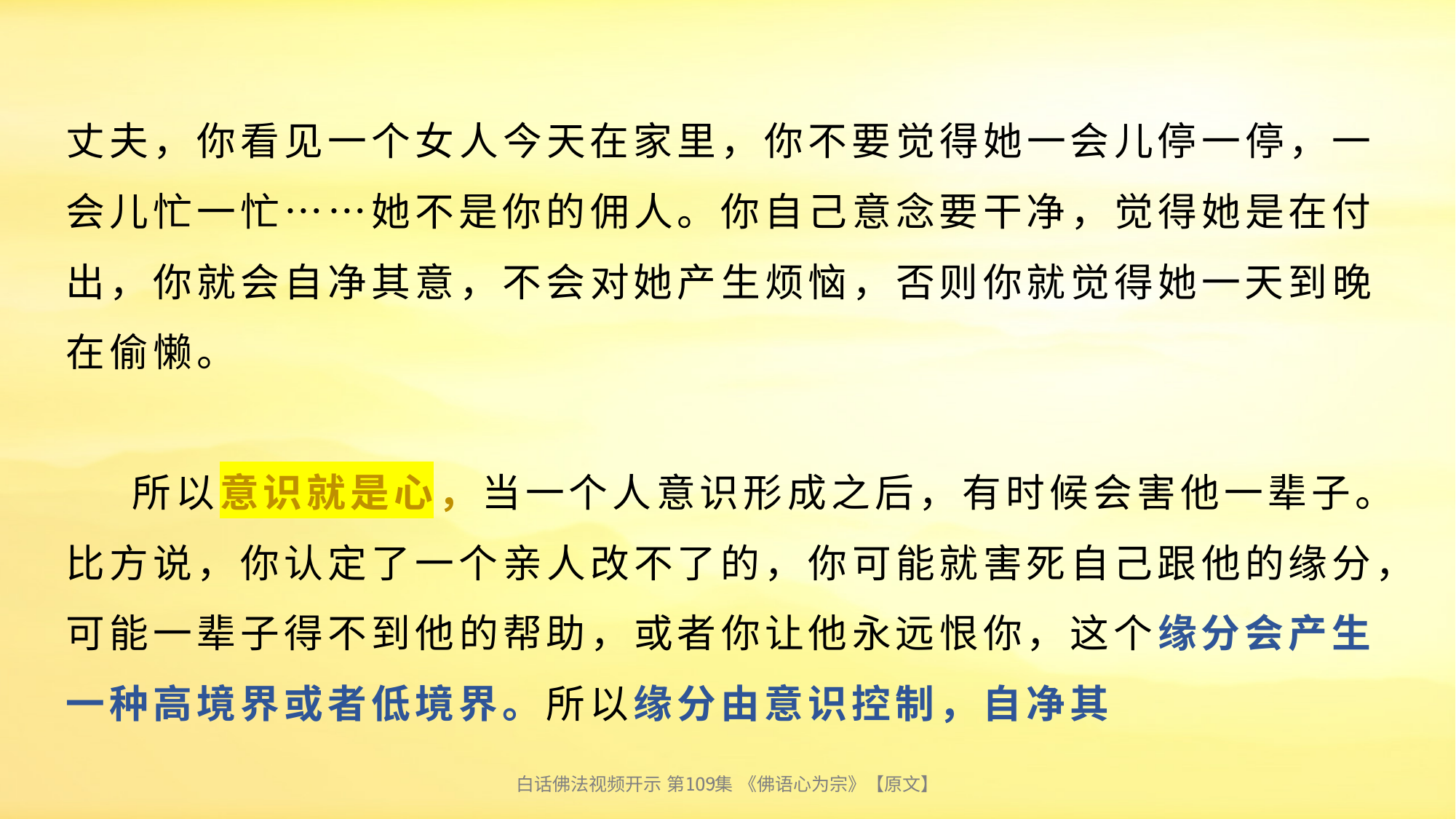

# 丈夫，你看见一个女人今天在家里，你不要觉得她一会儿停一停，一会儿忙一忙……她不是你的佣人。你自己意念要干净，觉得她是在付出，你就会自净其意，不会对她产生烦恼，否则你就觉得她一天到晚在偷懒。 所以意识就是心，当一个人意识形成之后，有时候会害他一辈子。比方说，你认定了一个亲人改不了的，你可能就害死自己跟他的缘分，可能一辈子得不到他的帮助，或者你让他永远恨你，这个缘分会产生一种高境界或者低境界。所以缘分由意识控制，自净其
白话佛法视频开示 第109集 《佛语心为宗》【原文】